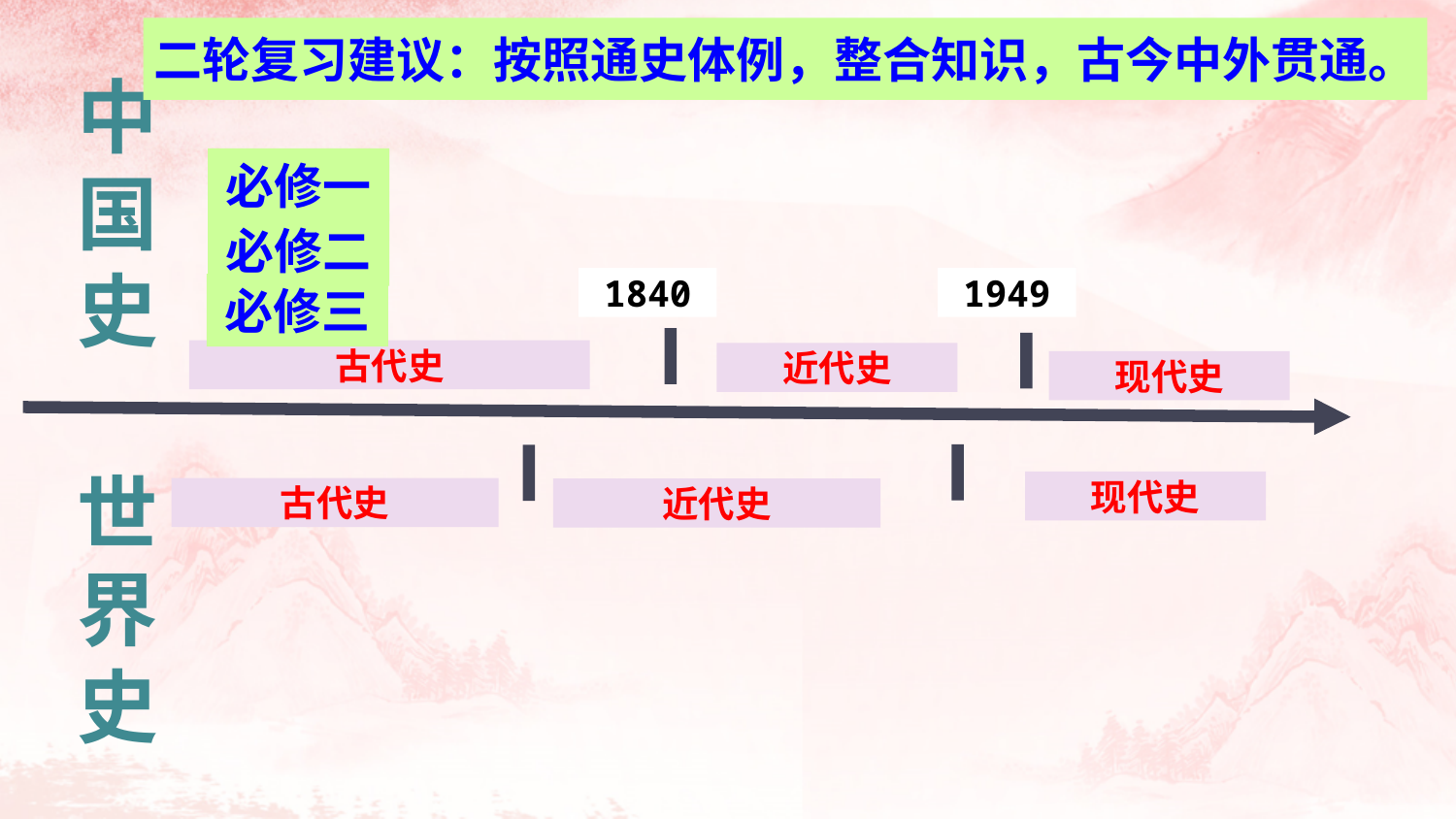

二轮复习建议：按照通史体例，整合知识，古今中外贯通。
中
国
史
必修一
必修二
1840
1949
必修三

古代史
近代史
现代史

世
界
史
现代史
古代史
近代史